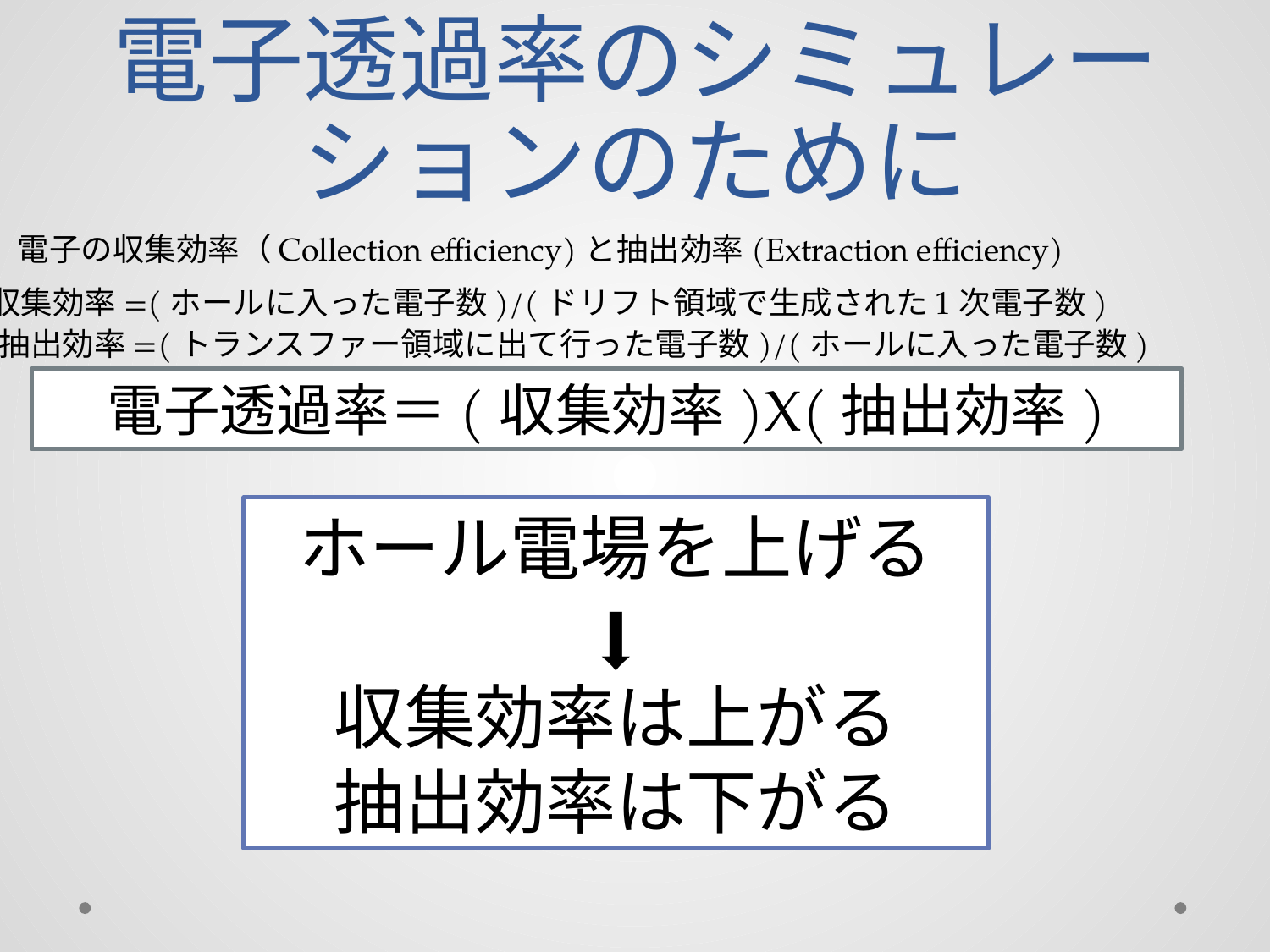

# 電子透過率のシミュレーションのために
電子の収集効率（Collection efficiency)と抽出効率(Extraction efficiency)
収集効率=(ホールに入った電子数)/(ドリフト領域で生成された1次電子数)
抽出効率=(トランスファー領域に出て行った電子数)/(ホールに入った電子数)
電子透過率＝(収集効率)X(抽出効率)
ホール電場を上げる
⬇
収集効率は上がる
抽出効率は下がる